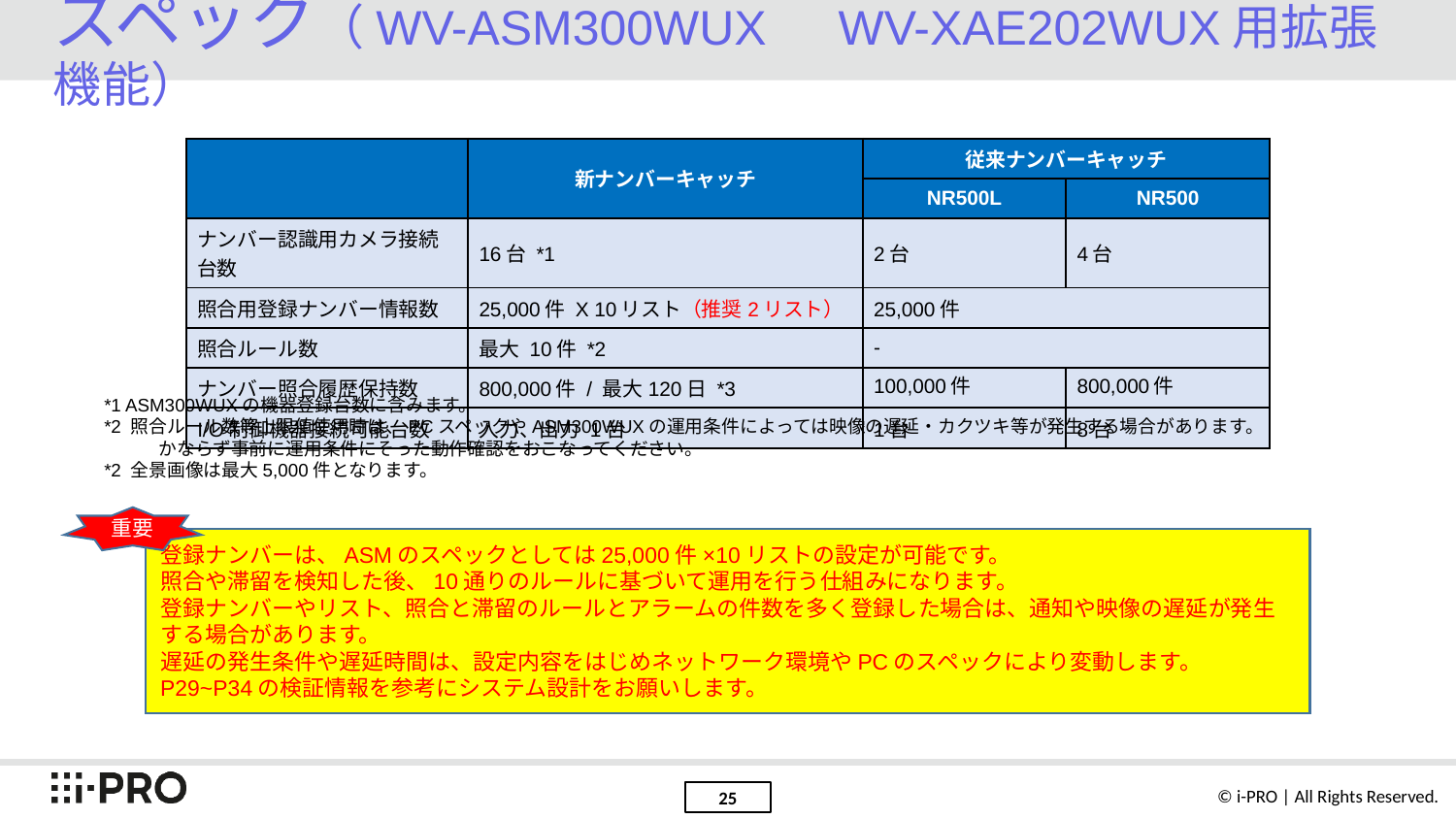

# スペック（WV-ASM300WUX　WV-XAE202WUX用拡張機能）
|  | 新ナンバーキャッチ | 従来ナンバーキャッチ |  |
| --- | --- | --- | --- |
|  |  | NR500L | NR500 |
| ナンバー認識用カメラ接続台数 | 16台 \*1 | 2台 | 4台 |
| 照合用登録ナンバー情報数 | 25,000件 X 10リスト（推奨2リスト） | 25,000件 |  |
| 照合ルール数 | 最大 10件 \*2 | - |  |
| ナンバー照合履歴保持数 | 800,000件 / 最大120日 \*3 | 100,000件 | 800,000件 |
| I/O制御機器接続可能台数 | 入力、出力 1台 | 1台 | 8台 |
*1 ASM300WUXの機器登録台数に含みます。
*2 照合ルール数等上限値使用時は、PCスペックやASM300WUXの運用条件によっては映像の遅延・カクツキ等が発生する場合があります。
　　　かならず事前に運用条件にそった動作確認をおこなってください。
*2 全景画像は最大5,000件となります。
重要
登録ナンバーは、ASMのスペックとしては25,000件×10リストの設定が可能です。
照合や滞留を検知した後、10通りのルールに基づいて運用を行う仕組みになります。
登録ナンバーやリスト、照合と滞留のルールとアラームの件数を多く登録した場合は、通知や映像の遅延が発生する場合があります。
遅延の発生条件や遅延時間は、設定内容をはじめネットワーク環境やPCのスペックにより変動します。
P29~P34の検証情報を参考にシステム設計をお願いします。